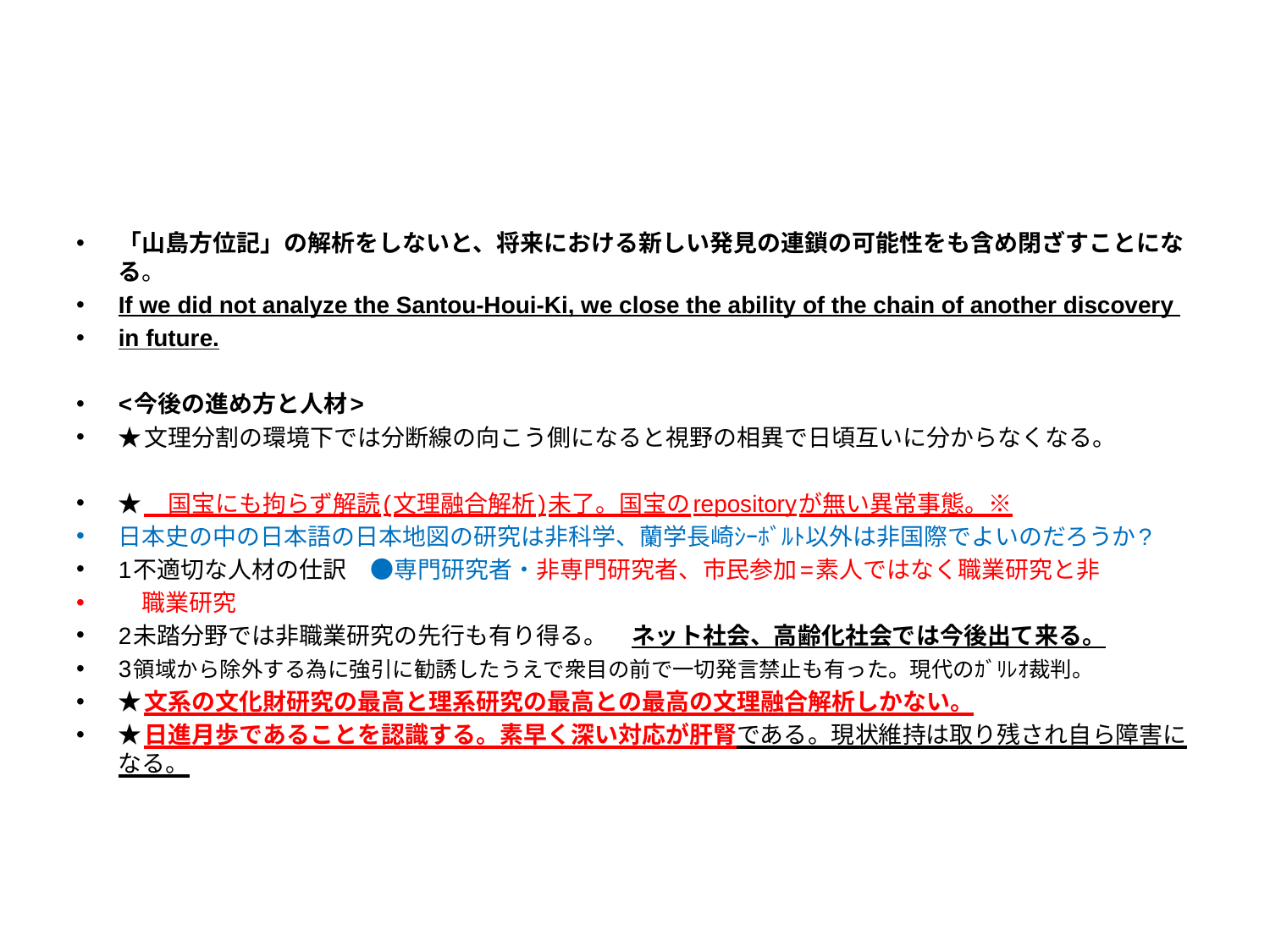

#
「山島方位記」の解析をしないと、将来における新しい発見の連鎖の可能性をも含め閉ざすことになる。
If we did not analyze the Santou-Houi-Ki, we close the ability of the chain of another discovery
in future.

<今後の進め方と人材>
★文理分割の環境下では分断線の向こう側になると視野の相異で日頃互いに分からなくなる。

★　国宝にも拘らず解読(文理融合解析)未了。国宝のrepositoryが無い異常事態。※
日本史の中の日本語の日本地図の研究は非科学、蘭学長崎ｼｰﾎﾞﾙﾄ以外は非国際でよいのだろうか?
1不適切な人材の仕訳　●専門研究者・非専門研究者、市民参加=素人ではなく職業研究と非
　職業研究
2未踏分野では非職業研究の先行も有り得る。　ネット社会、高齢化社会では今後出て来る。
3領域から除外する為に強引に勧誘したうえで衆目の前で一切発言禁止も有った。現代のｶﾞﾘﾚｵ裁判。
★文系の文化財研究の最高と理系研究の最高との最高の文理融合解析しかない。
★日進月歩であることを認識する。素早く深い対応が肝腎である。現状維持は取り残され自ら障害になる。